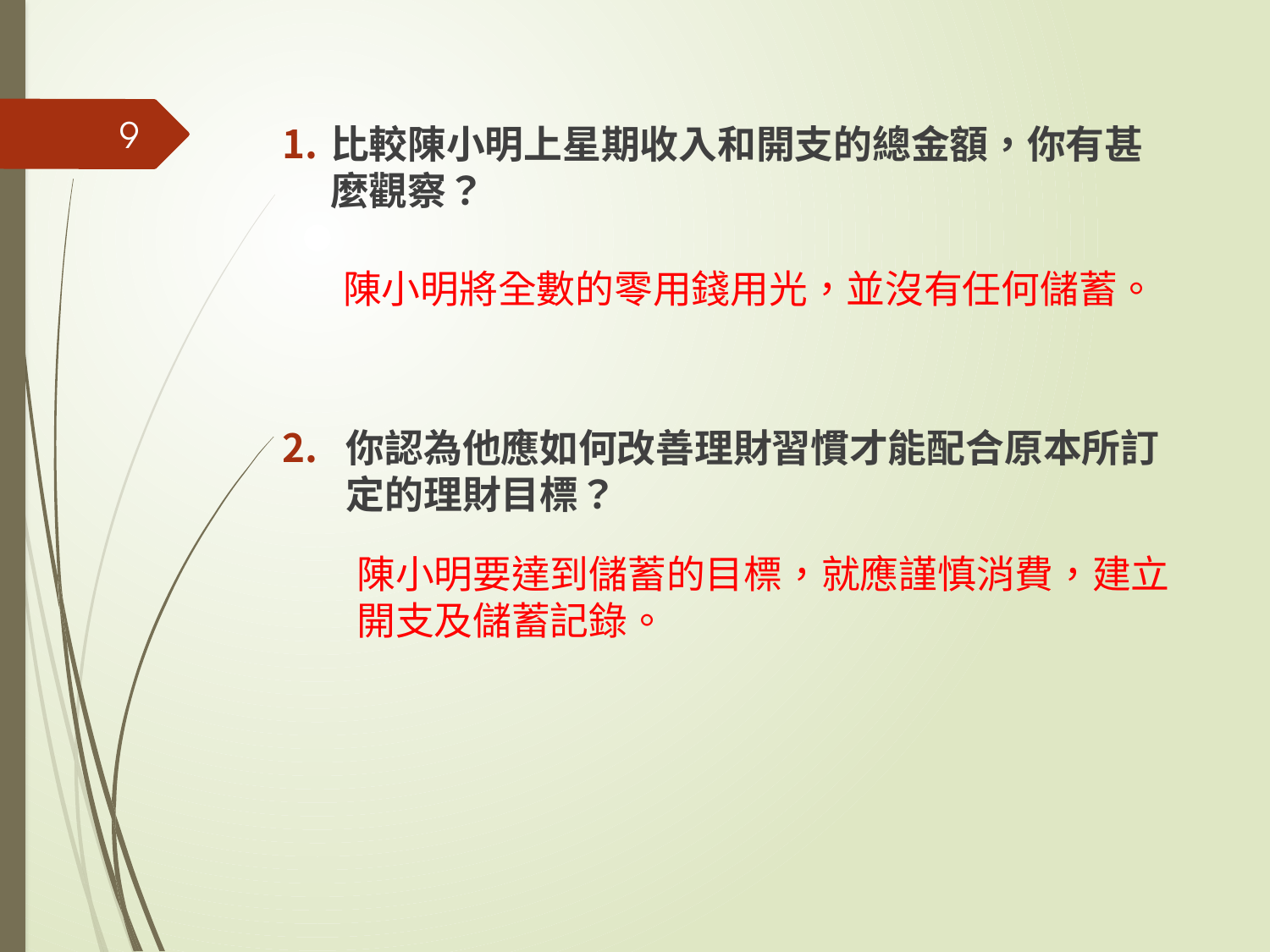

9
比較陳小明上星期收入和開支的總金額，你有甚麼觀察？

你認為他應如何改善理財習慣才能配合原本所訂定的理財目標？

陳小明將全數的零用錢用光，並沒有任何儲蓄。
陳小明要達到儲蓄的目標，就應謹慎消費，建立開支及儲蓄記錄。